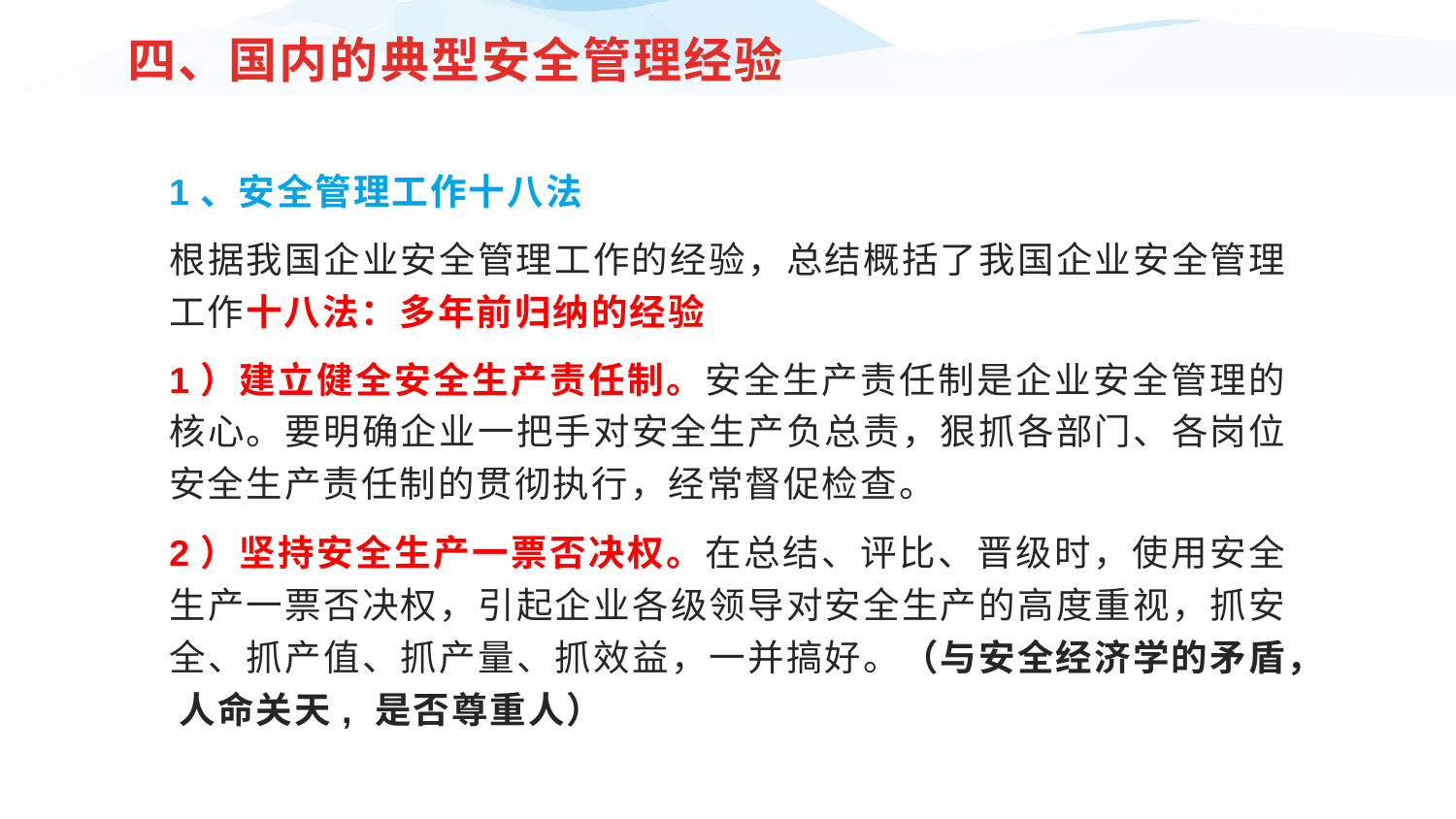

四、国内的典型安全管理经验
1、安全管理工作十八法
根据我国企业安全管理工作的经验，总结概括了我国企业安全管理工作十八法：多年前归纳的经验
1）建立健全安全生产责任制。安全生产责任制是企业安全管理的核心。要明确企业一把手对安全生产负总责，狠抓各部门、各岗位安全生产责任制的贯彻执行，经常督促检查。
2）坚持安全生产一票否决权。在总结、评比、晋级时，使用安全生产一票否决权，引起企业各级领导对安全生产的高度重视，抓安全、抓产值、抓产量、抓效益，一并搞好。（与安全经济学的矛盾， 人命关天, 是否尊重人）